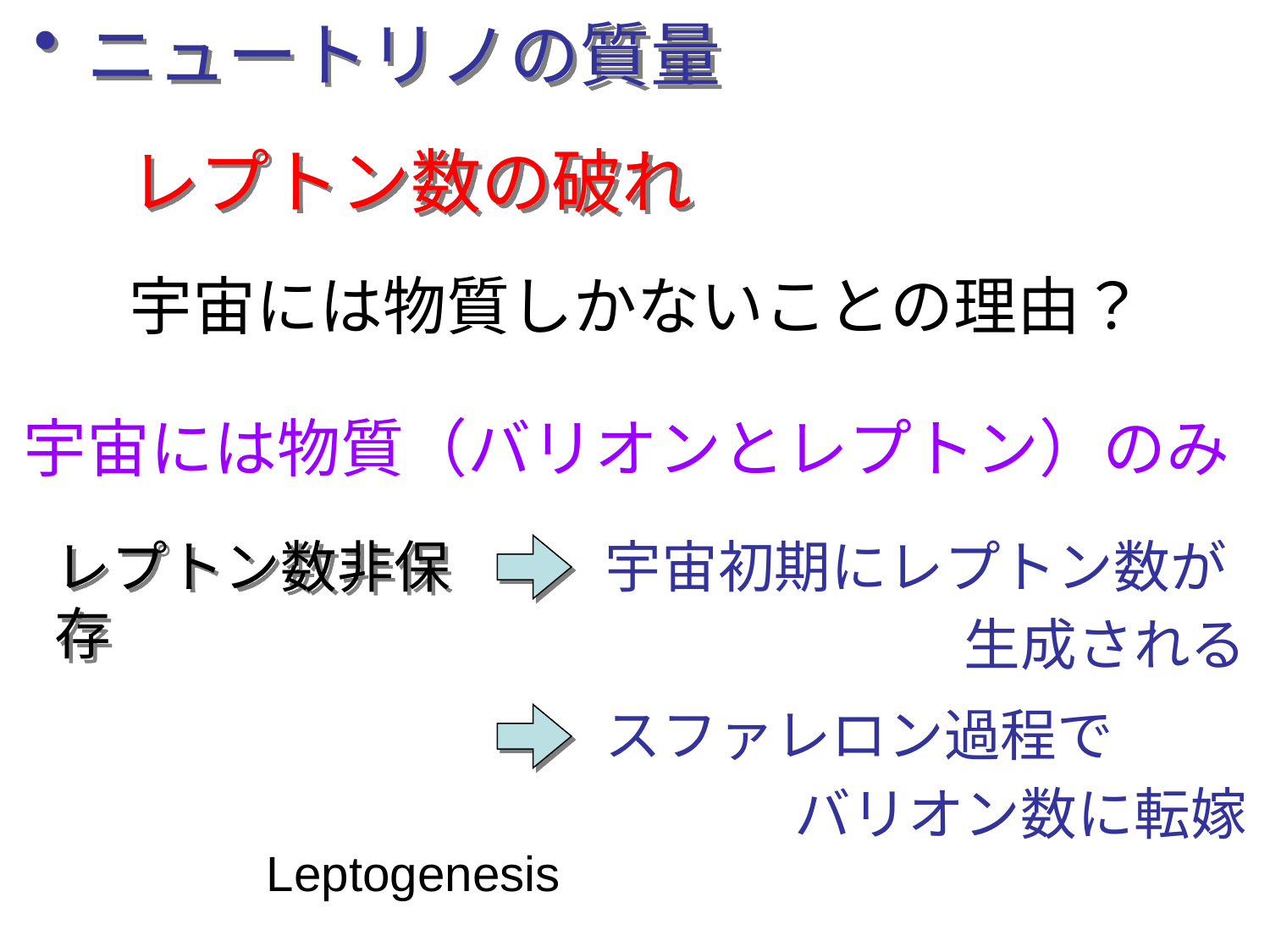

ニュートリノの質量
レプトン数の破れ
宇宙には物質しかないことの理由？
宇宙には物質（バリオンとレプトン）のみ
レプトン数非保存
宇宙初期にレプトン数が

生成される
スファレロン過程で

バリオン数に転嫁
Leptogenesis